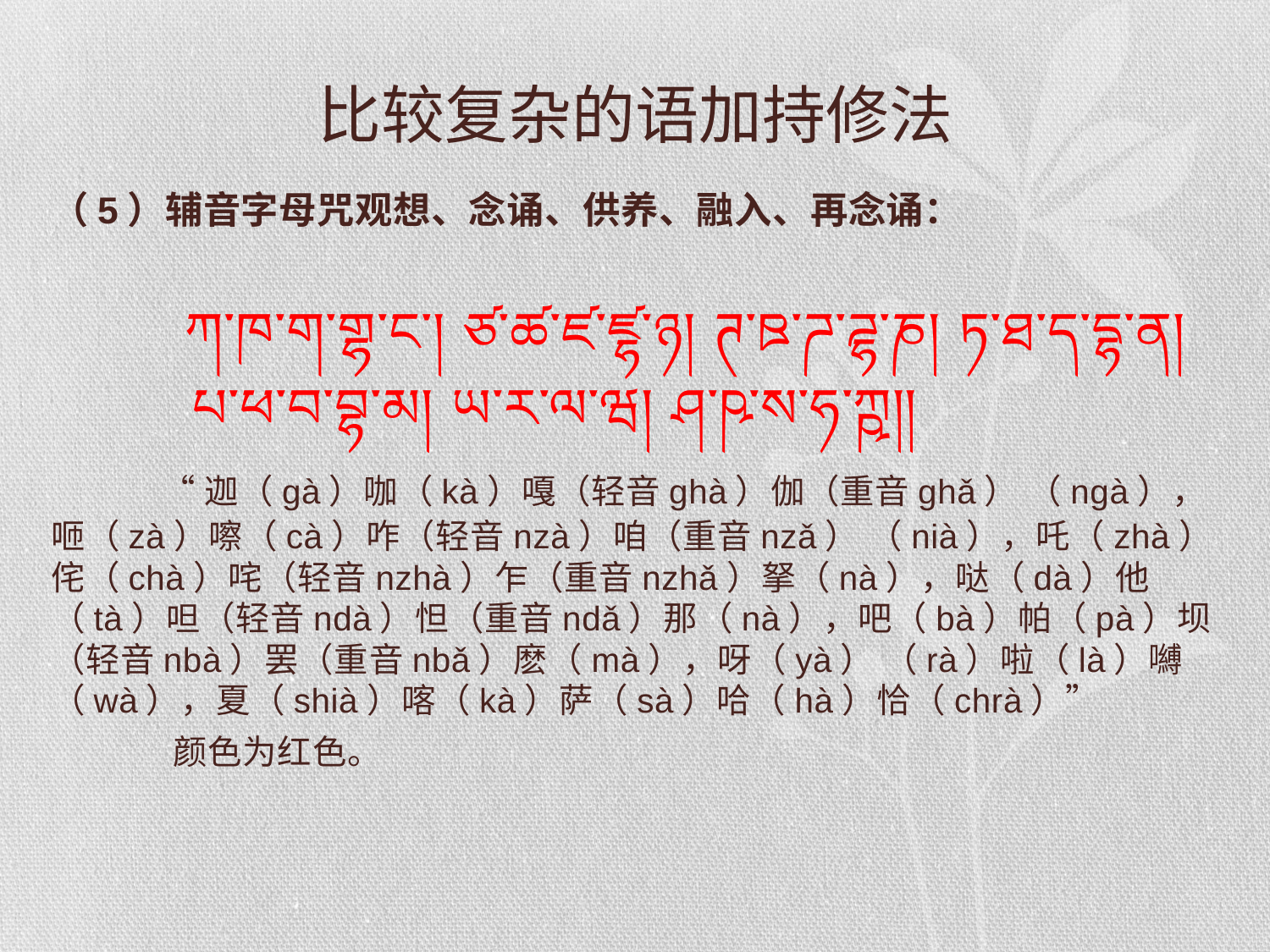

# 比较复杂的语加持修法
（5）辅音字母咒观想、念诵、供养、融入、再念诵：

           ཀ་ཁ་ག་གྷ་ང༌། ཙ་ཚ་ཛ་ཛྷ་ཉ། ཊ་ཋ་ཌ་ཌྷ་ཎ། ཏ་ཐ་ད་དྷ་ན།
        པ་ཕ་བ་བྷ་མ། ཡ་ར་ལ་ཝ། ཤ་ཥ་ས་ཧ་ཀྵ།།
         “迦（gà）咖（kà）嘎（轻音ghà）伽（重音ghǎ） （ngà），咂（zà）嚓（cà）咋（轻音nzà）咱（重音nzǎ） （nià），吒（zhà）侘（chà）咤（轻音nzhà）乍（重音nzhǎ）拏（nà），哒（dà）他（tà）呾（轻音ndà）怛（重音ndǎ）那（nà），吧（bà）帕（pà）坝（轻音nbà）罢（重音nbǎ）麽（mà），呀（yà） （rà）啦（là）嚩（wà），夏（shià）喀（kà）萨（sà）哈（hà）恰（chrà）”
              颜色为红色。